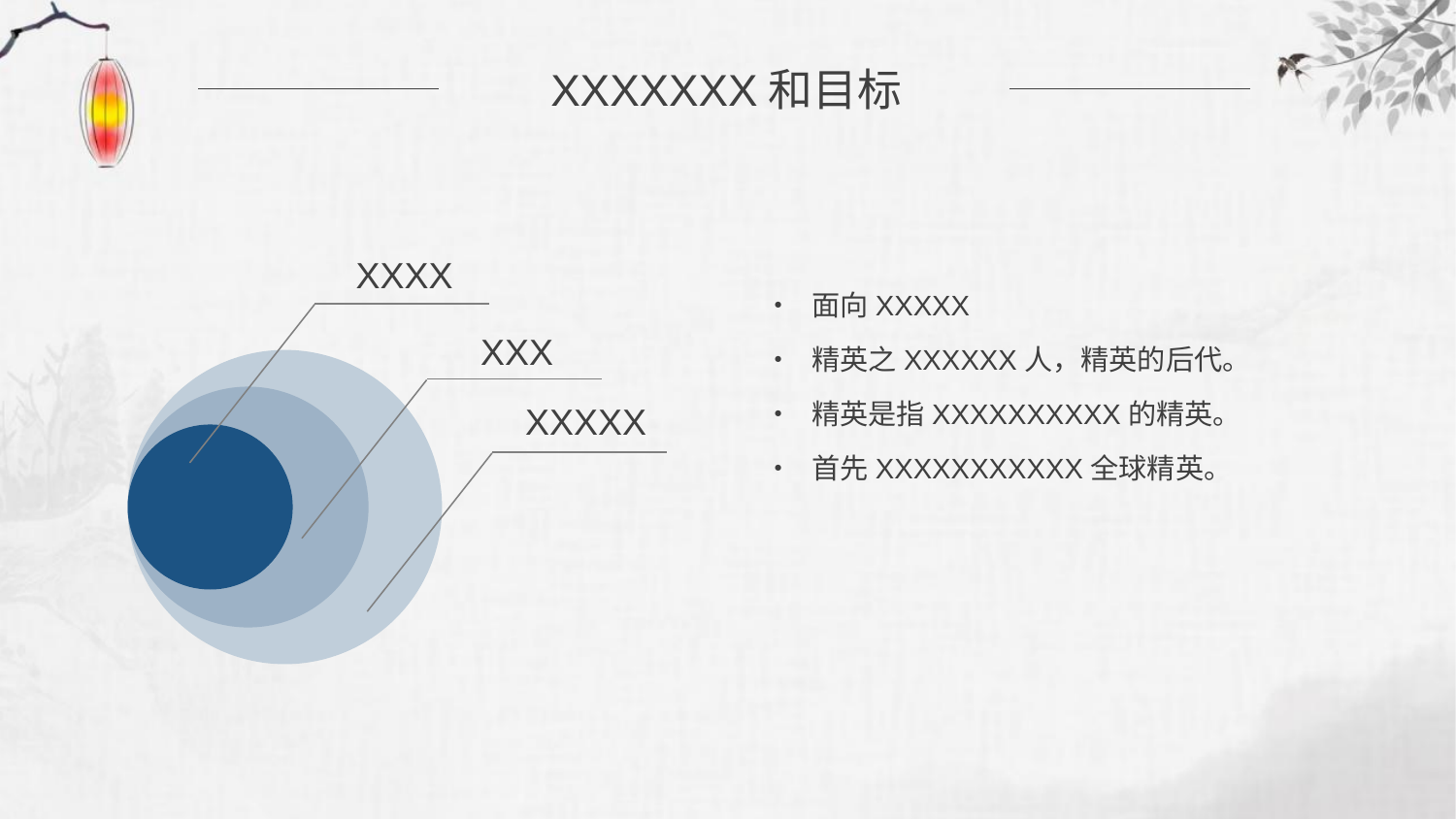

XXXXXXX和目标
XXXX
•  面向XXXXX
•  精英之XXXXXX人，精英的后代。
•  精英是指XXXXXXXXXX的精英。
•  首先XXXXXXXXXXX全球精英。
XXX

XXXXX